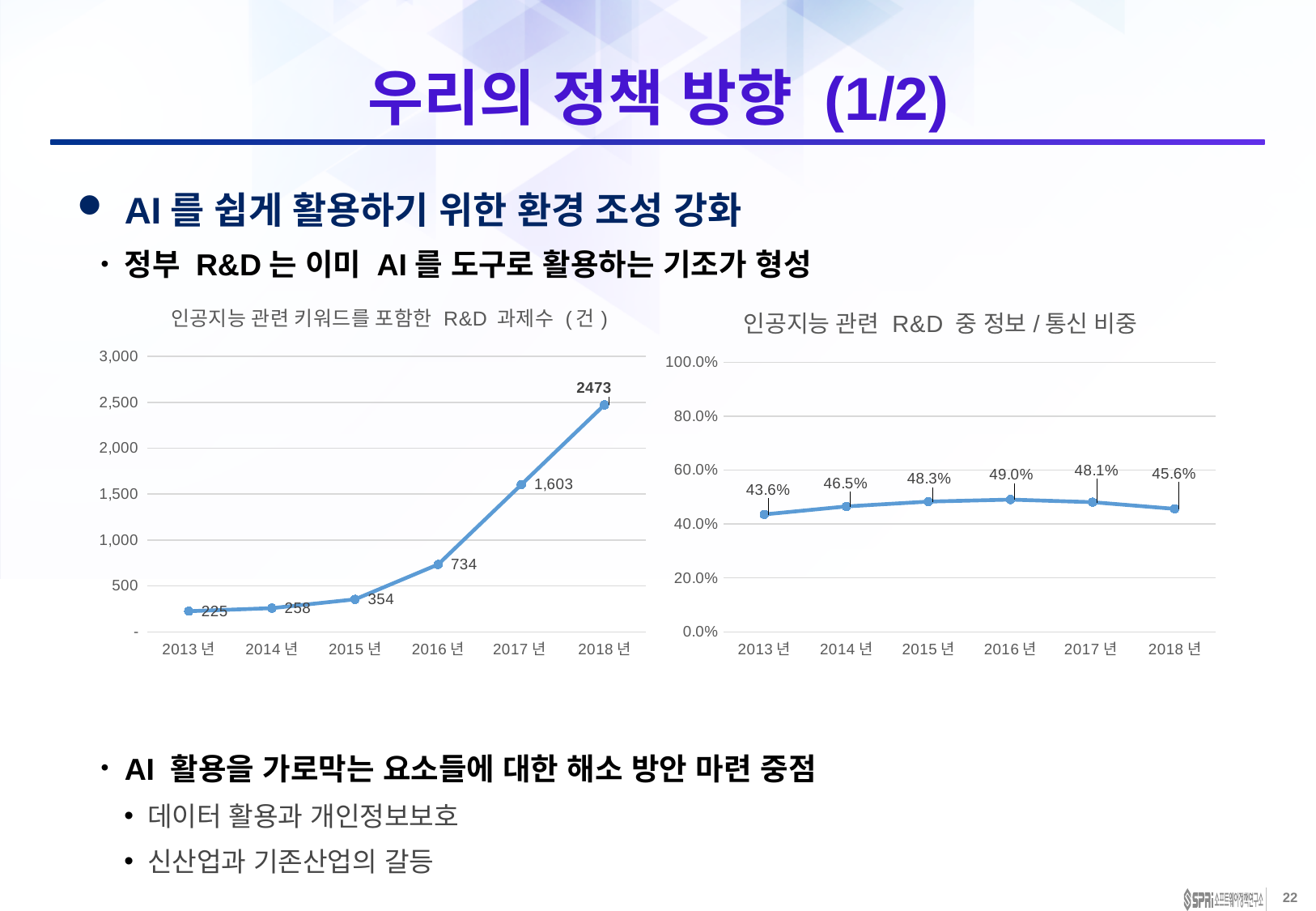

# 우리의 정책 방향 (1/2)
AI를 쉽게 활용하기 위한 환경 조성 강화
정부 R&D는 이미 AI를 도구로 활용하는 기조가 형성

AI 활용을 가로막는 요소들에 대한 해소 방안 마련 중점
데이터 활용과 개인정보보호
신산업과 기존산업의 갈등

### Chart: 인공지능 관련 키워드를 포함한 R&D 과제수 (건)

| Category | 인공지능 관련 키워드 |
|---|---|
| 2013년 | 225.0 |
| 2014년 | 258.0 |
| 2015년 | 354.0 |
| 2016년 | 734.0 |
| 2017년  | 1603.0 |
| 2018년 | 2473.0 |

### Chart: 인공지능 관련 R&D 중 정보/통신 비중

| Category | 정보통신 비중 |
|---|---|
| 2013년 | 0.43555555555555553 |
| 2014년 | 0.46511627906976744 |
| 2015년 | 0.4830508474576271 |
| 2016년 | 0.4904632152588556 |
| 2017년  | 0.4809731752963194 |
| 2018년 | 0.4561261625556005 |